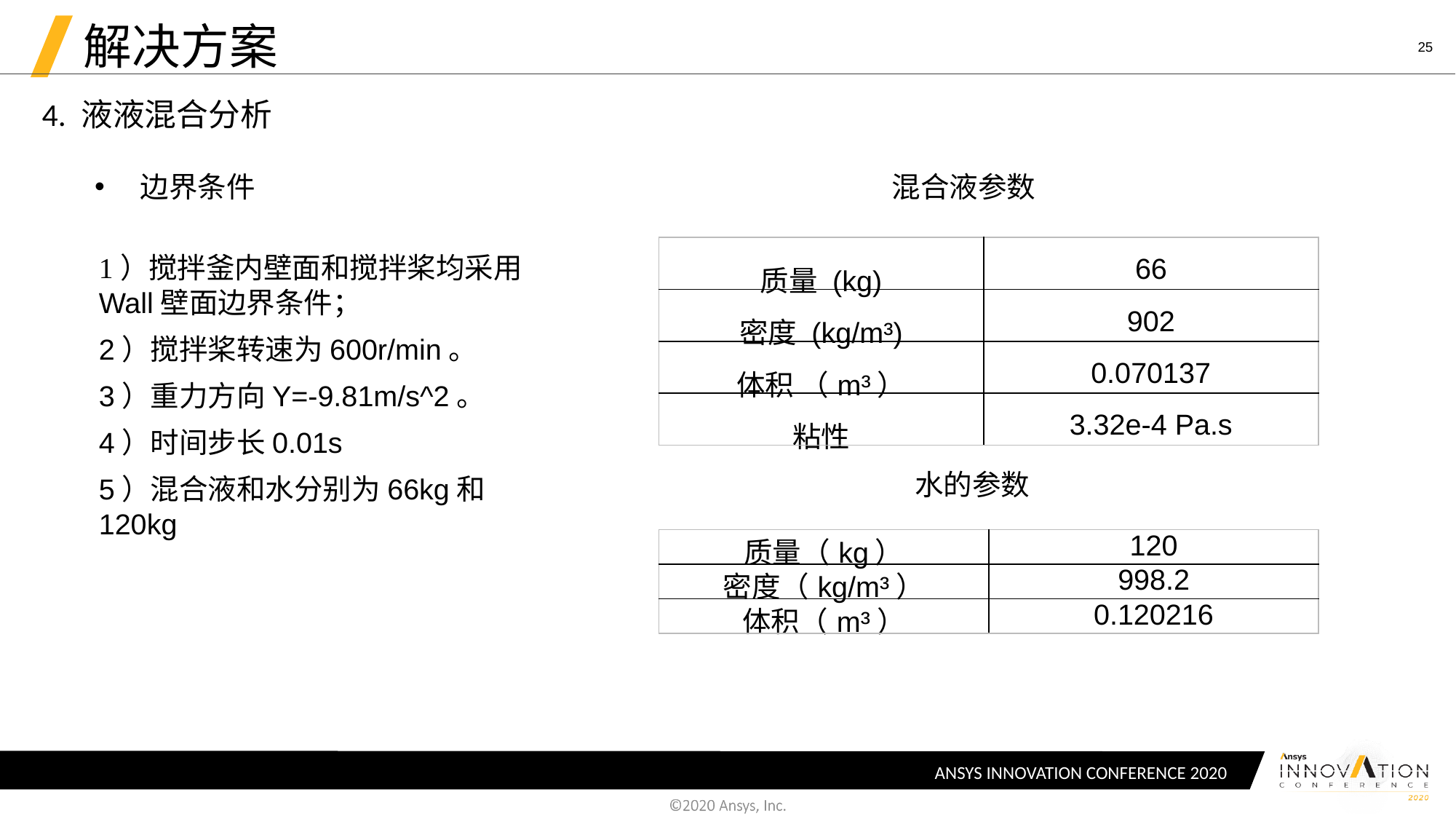

# 解决方案
4. 液液混合分析
边界条件
混合液参数
| 质量 (kg) | 66 |
| --- | --- |
| 密度 (kg/m³) | 902 |
| 体积 （m³） | 0.070137 |
| 粘性 | 3.32e-4 Pa.s |
1）搅拌釜内壁面和搅拌桨均采用Wall壁面边界条件；
2）搅拌桨转速为600r/min。
3）重力方向Y=-9.81m/s^2。
4）时间步长0.01s
5）混合液和水分别为66kg和120kg

水的参数
| 质量（kg） | 120 |
| --- | --- |
| 密度（kg/m³） | 998.2 |
| 体积（m³） | 0.120216 |